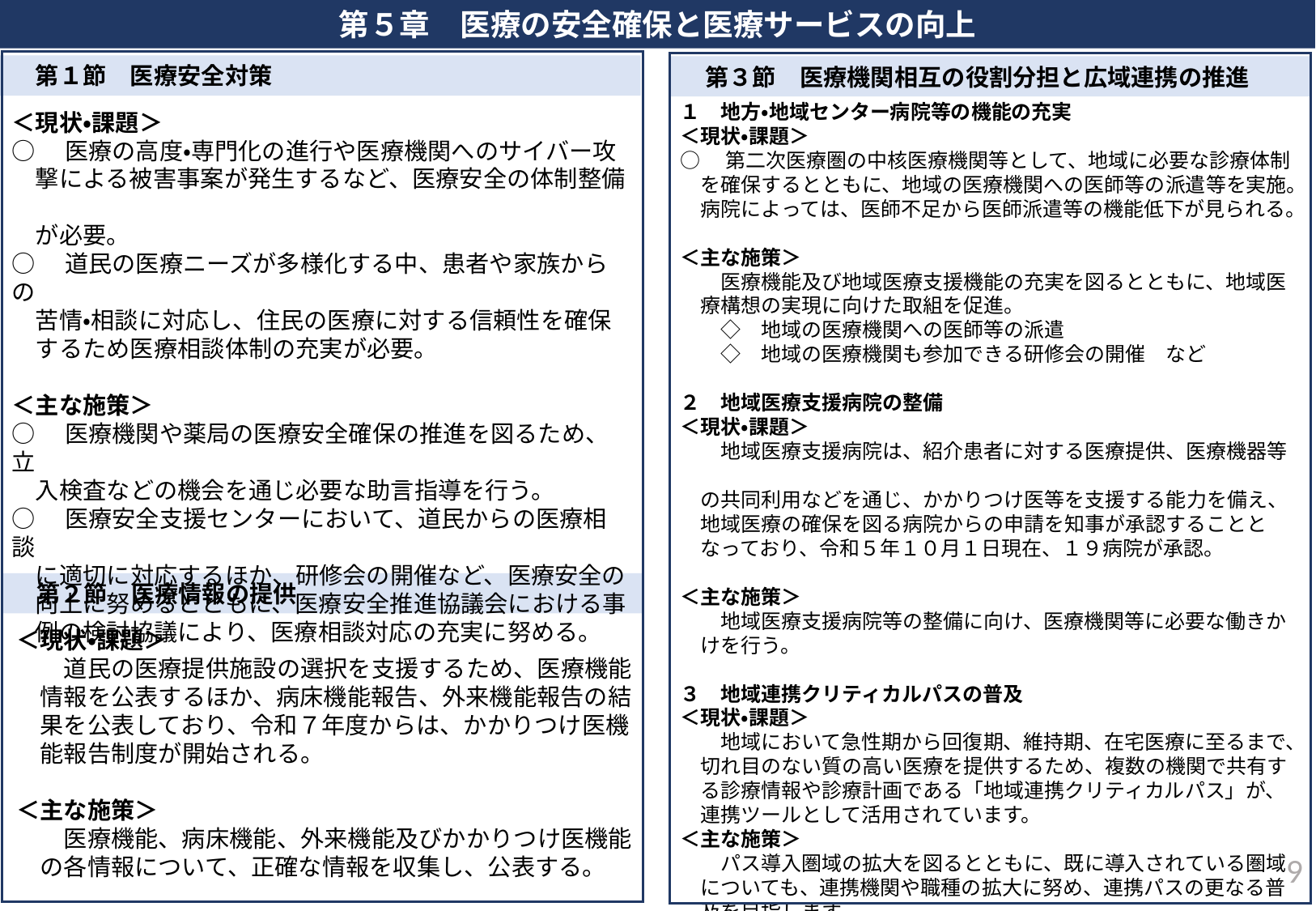

第５章　医療の安全確保と医療サービスの向上

　第１節　医療安全対策
　第３節　医療機関相互の役割分担と広域連携の推進
１　地方・地域センター病院等の機能の充実
＜現状・課題＞
○　第二次医療圏の中核医療機関等として、地域に必要な診療体制
　を確保するとともに、地域の医療機関への医師等の派遣等を実施。
　病院によっては、医師不足から医師派遣等の機能低下が見られる。

＜主な施策＞
　　医療機能及び地域医療支援機能の充実を図るとともに、地域医
　療構想の実現に向けた取組を促進。
　　◇　地域の医療機関への医師等の派遣
　　◇　地域の医療機関も参加できる研修会の開催　など

２　地域医療支援病院の整備
＜現状・課題＞
　　地域医療支援病院は、紹介患者に対する医療提供、医療機器等
　の共同利用などを通じ、かかりつけ医等を支援する能力を備え、
　地域医療の確保を図る病院からの申請を知事が承認することと
　なっており、令和５年１０月１日現在、１９病院が承認。

＜主な施策＞
　　地域医療支援病院等の整備に向け、医療機関等に必要な働きか
　けを行う。

３　地域連携クリティカルパスの普及
＜現状・課題＞
　　地域において急性期から回復期、維持期、在宅医療に至るまで、
　切れ目のない質の高い医療を提供するため、複数の機関で共有す
　る診療情報や診療計画である「地域連携クリティカルパス」が、
　連携ツールとして活用されています。
＜主な施策＞
　　パス導入圏域の拡大を図るとともに、既に導入されている圏域
　についても、連携機関や職種の拡大に努め、連携パスの更なる普
　及を目指します。
＜現状・課題＞
○　医療の高度・専門化の進行や医療機関へのサイバー攻
　撃による被害事案が発生するなど、医療安全の体制整備
　が必要。
○　道民の医療ニーズが多様化する中、患者や家族からの
　苦情・相談に対応し、住民の医療に対する信頼性を確保
　するため医療相談体制の充実が必要。

＜主な施策＞
○　医療機関や薬局の医療安全確保の推進を図るため、立
　入検査などの機会を通じ必要な助言指導を行う。
○　医療安全支援センターにおいて、道民からの医療相談
　に適切に対応するほか、研修会の開催など、医療安全の
　向上に努めるとともに、医療安全推進協議会における事
　例の検討協議により、医療相談対応の充実に努める。
　第２節　医療情報の提供
＜現状・課題＞
　　道民の医療提供施設の選択を支援するため、医療機能
　情報を公表するほか、病床機能報告、外来機能報告の結
　果を公表しており、令和７年度からは、かかりつけ医機
　能報告制度が開始される。

＜主な施策＞
　　医療機能、病床機能、外来機能及びかかりつけ医機能
　の各情報について、正確な情報を収集し、公表する。
9